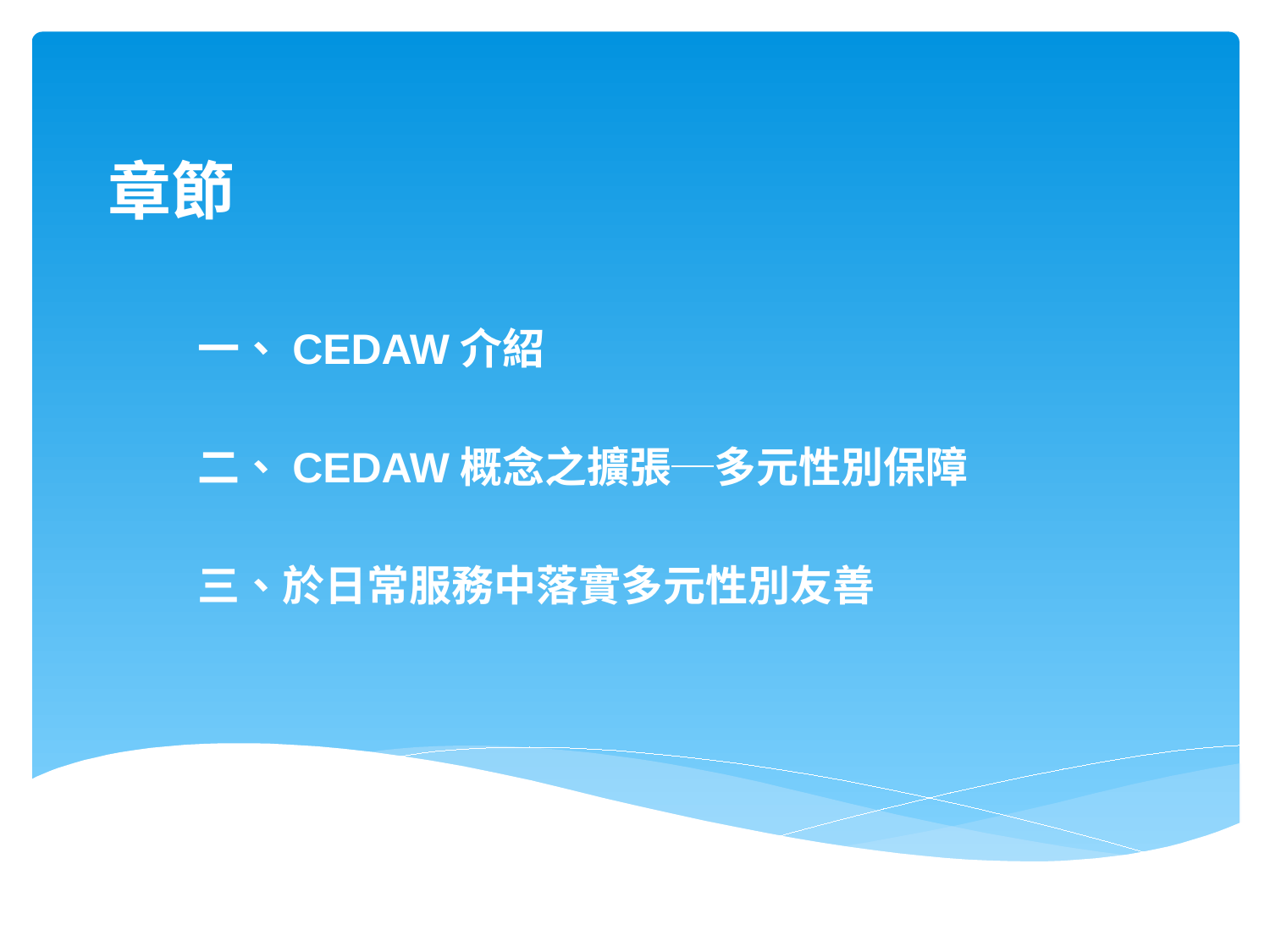

# 章節

一、CEDAW介紹

二、CEDAW概念之擴張─多元性別保障

三、於日常服務中落實多元性別友善